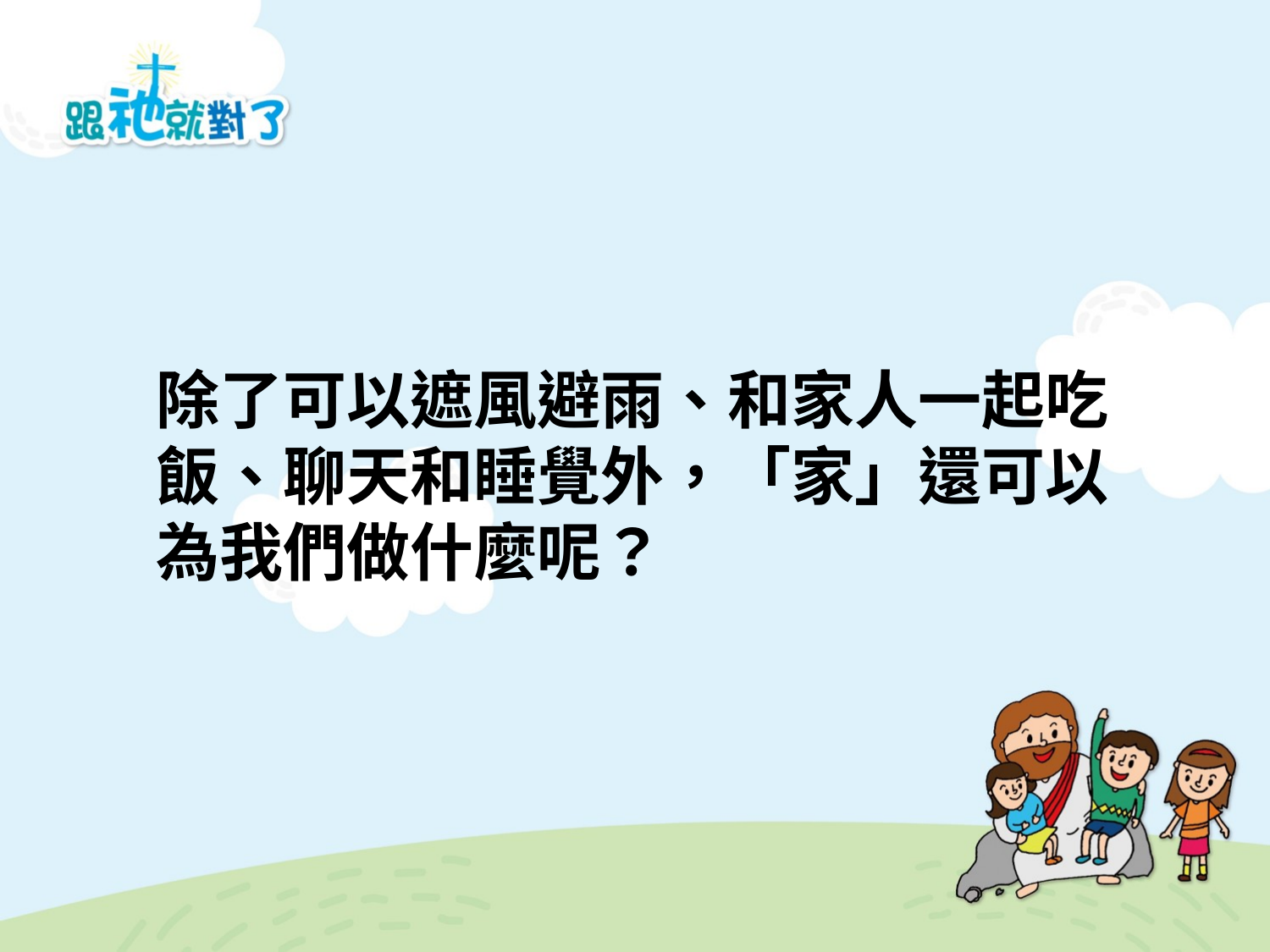

除了可以遮風避雨、和家人一起吃飯、聊天和睡覺外，「家」還可以為我們做什麼呢？